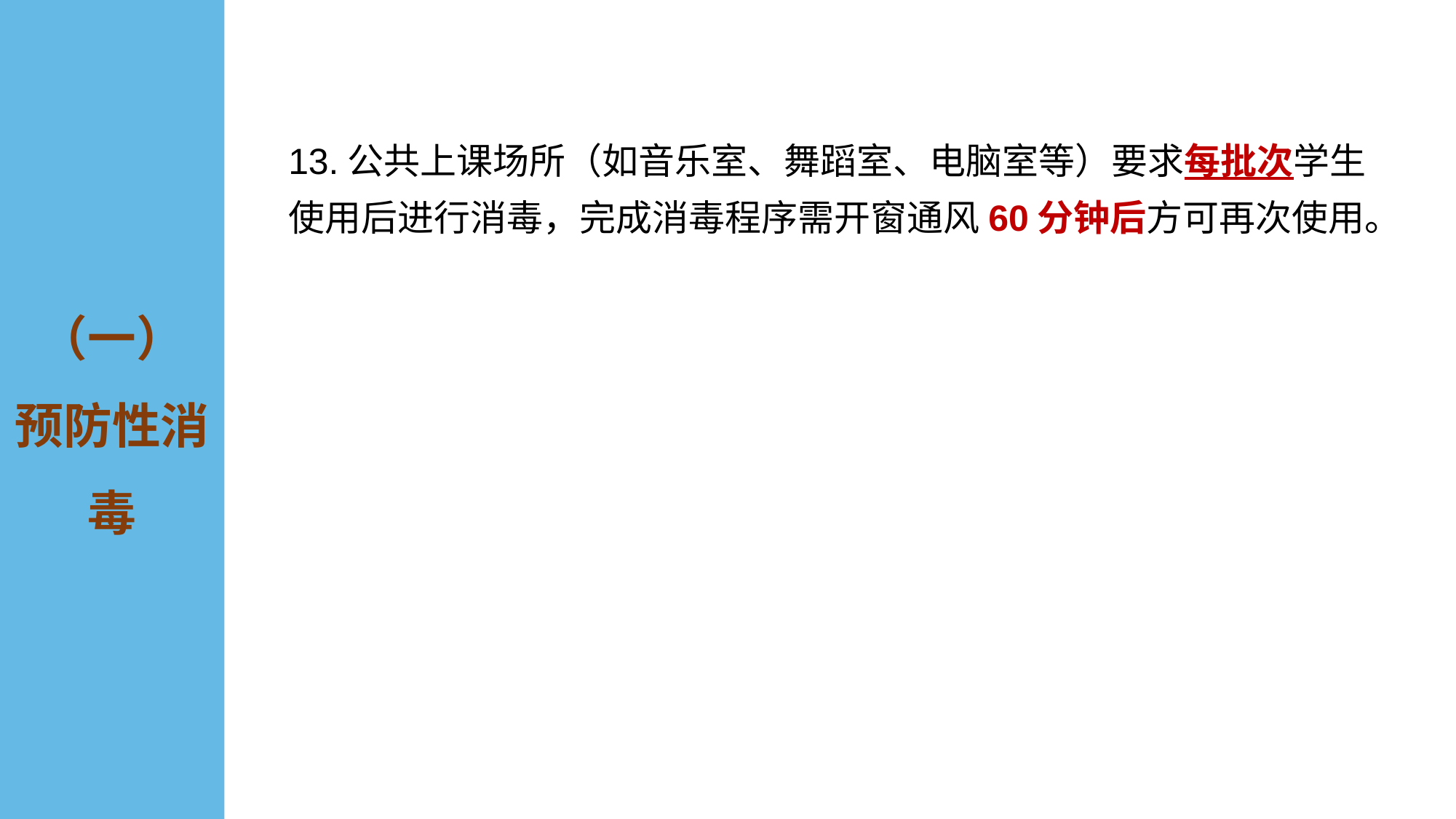

（一）
预防性消毒
13.公共上课场所（如音乐室、舞蹈室、电脑室等）要求每批次学生使用后进行消毒，完成消毒程序需开窗通风60分钟后方可再次使用。